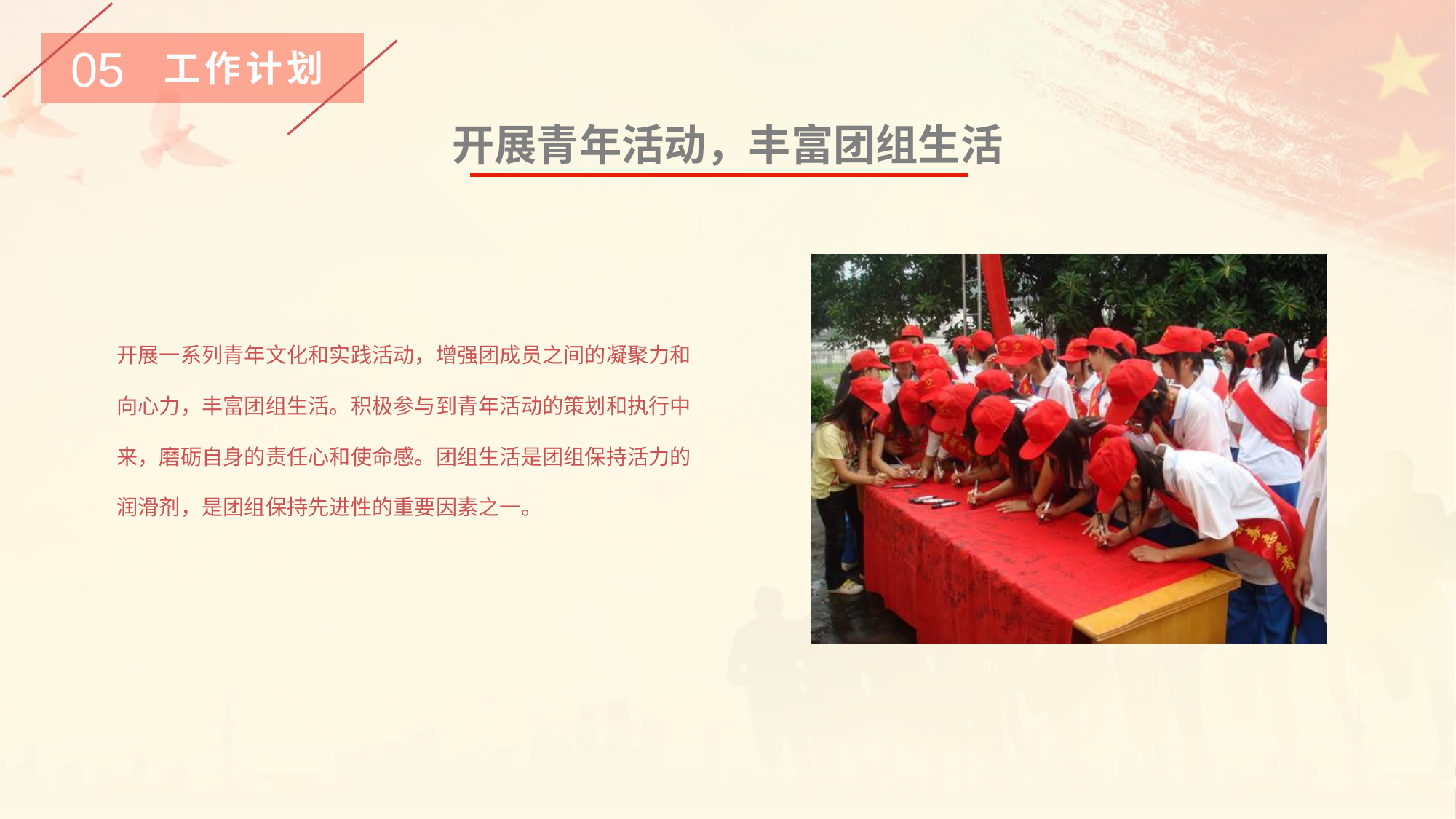

05
工作计划
开展青年活动，丰富团组生活

开展一系列青年文化和实践活动，增强团成员之间的凝聚力和向心力，丰富团组生活。积极参与到青年活动的策划和执行中来，磨砺自身的责任心和使命感。团组生活是团组保持活力的润滑剂，是团组保持先进性的重要因素之一。